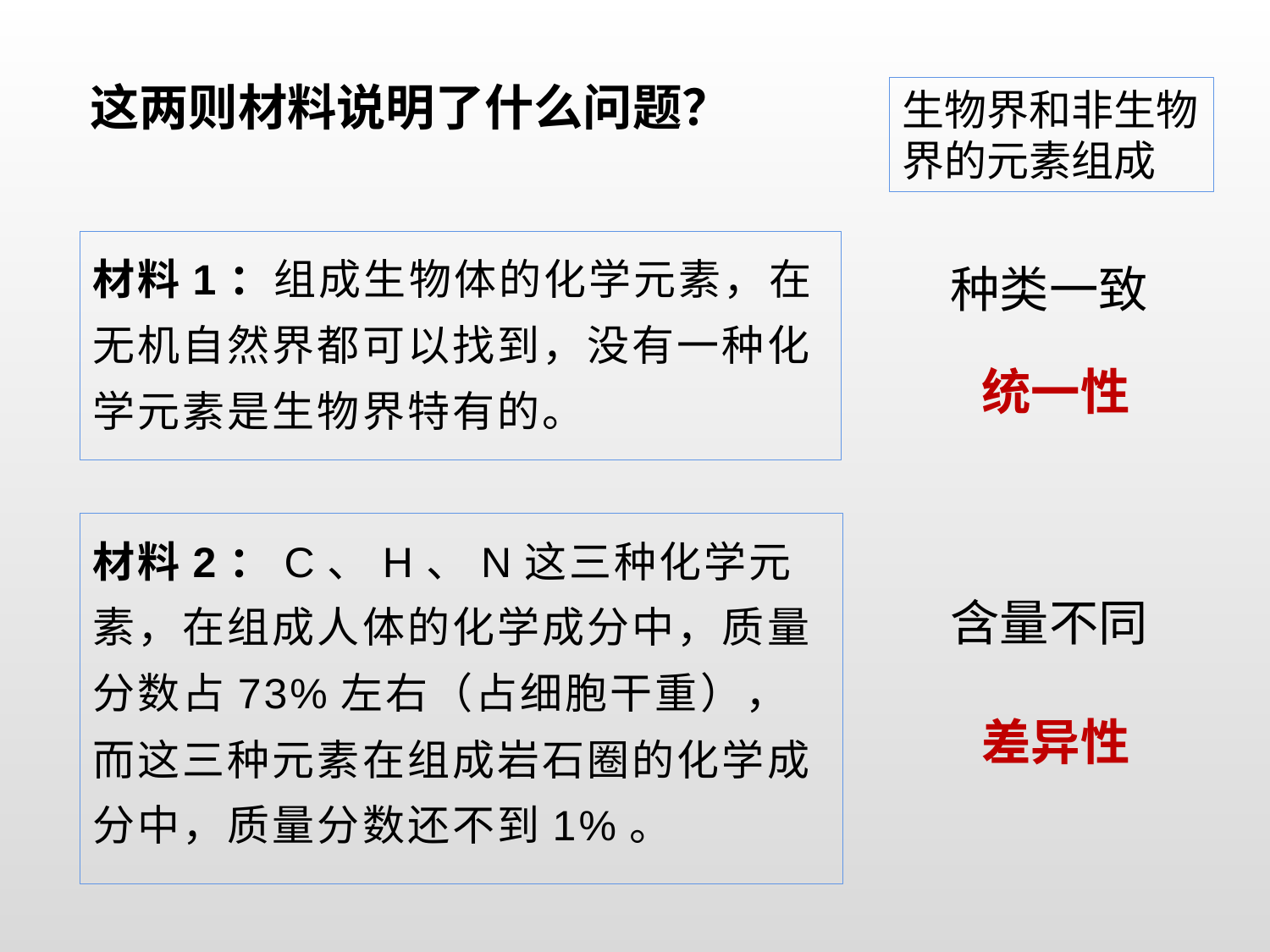

这两则材料说明了什么问题？
生物界和非生物界的元素组成
材料1：组成生物体的化学元素，在无机自然界都可以找到，没有一种化学元素是生物界特有的。
种类一致
统一性
材料2：C、H、N这三种化学元素，在组成人体的化学成分中，质量分数占73%左右（占细胞干重），而这三种元素在组成岩石圈的化学成分中，质量分数还不到1%。
含量不同
差异性